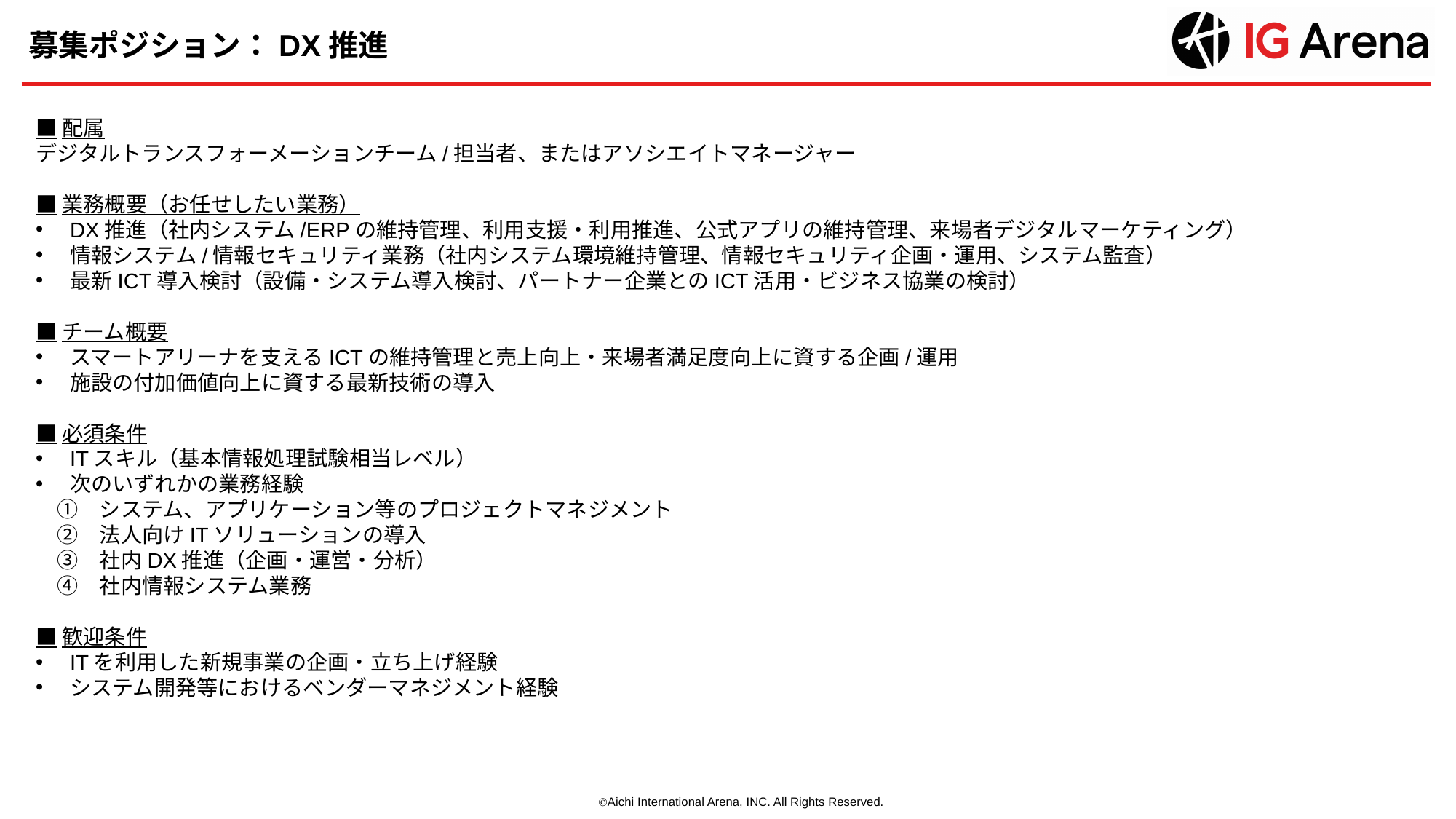

募集ポジション：DX推進
■配属
デジタルトランスフォーメーションチーム/担当者、またはアソシエイトマネージャー

■業務概要（お任せしたい業務）
DX推進（社内システム/ERPの維持管理、利用支援・利用推進、公式アプリの維持管理、来場者デジタルマーケティング）
情報システム/情報セキュリティ業務（社内システム環境維持管理、情報セキュリティ企画・運用、システム監査）
最新ICT導入検討（設備・システム導入検討、パートナー企業とのICT活用・ビジネス協業の検討）

■チーム概要
スマートアリーナを支えるICTの維持管理と売上向上・来場者満足度向上に資する企画/運用
施設の付加価値向上に資する最新技術の導入

■必須条件
ITスキル（基本情報処理試験相当レベル）
次のいずれかの業務経験
　①　システム、アプリケーション等のプロジェクトマネジメント
　②　法人向けITソリューションの導入
　③　社内DX推進（企画・運営・分析）
　④　社内情報システム業務​​

■歓迎条件
ITを利用した新規事業の企画・立ち上げ経験
システム開発等におけるベンダーマネジメント経験